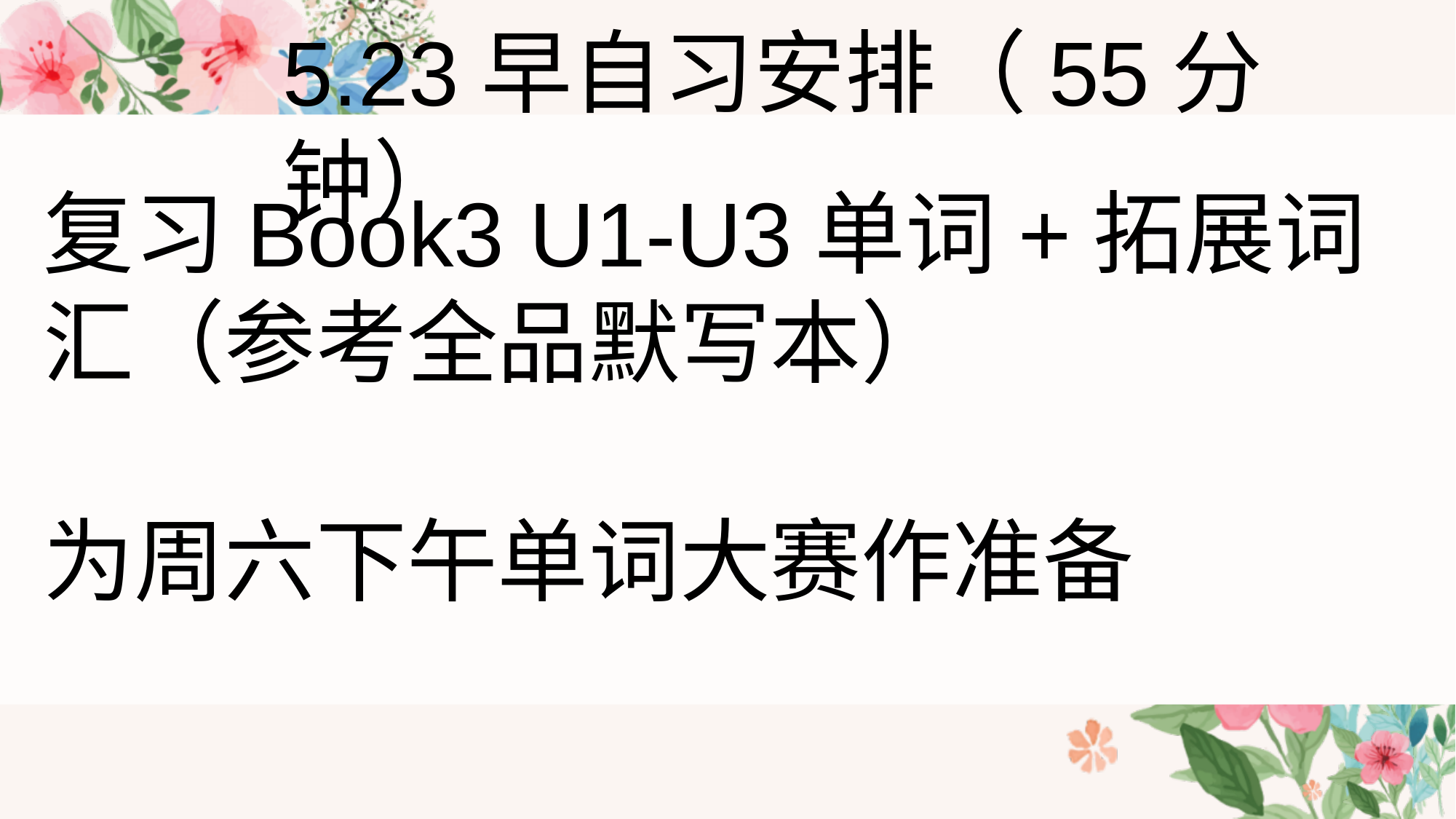

5.23早自习安排（55分钟）
复习Book3 U1-U3单词+拓展词汇（参考全品默写本）

为周六下午单词大赛作准备